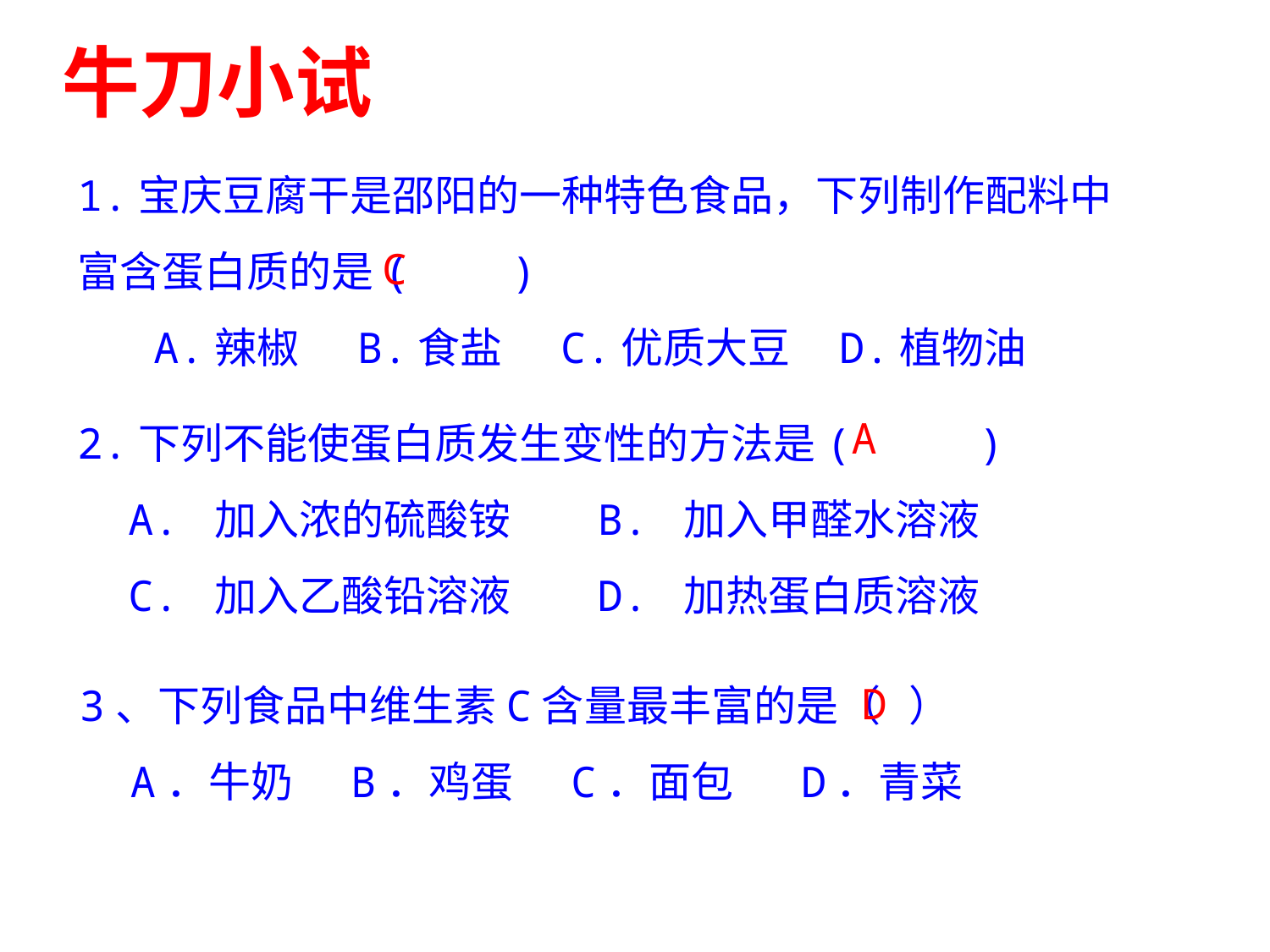

牛刀小试
1.宝庆豆腐干是邵阳的一种特色食品，下列制作配料中富含蛋白质的是(    )
   A.辣椒     B.食盐     C.优质大豆    D.植物油
C
2.下列不能使蛋白质发生变性的方法是(     )
  A. 加入浓的硫酸铵        B. 加入甲醛水溶液
  C. 加入乙酸铅溶液        D. 加热蛋白质溶液
A
3、下列食品中维生素C含量最丰富的是（   ）
  A．牛奶     B．鸡蛋     C．面包      D．青菜
D